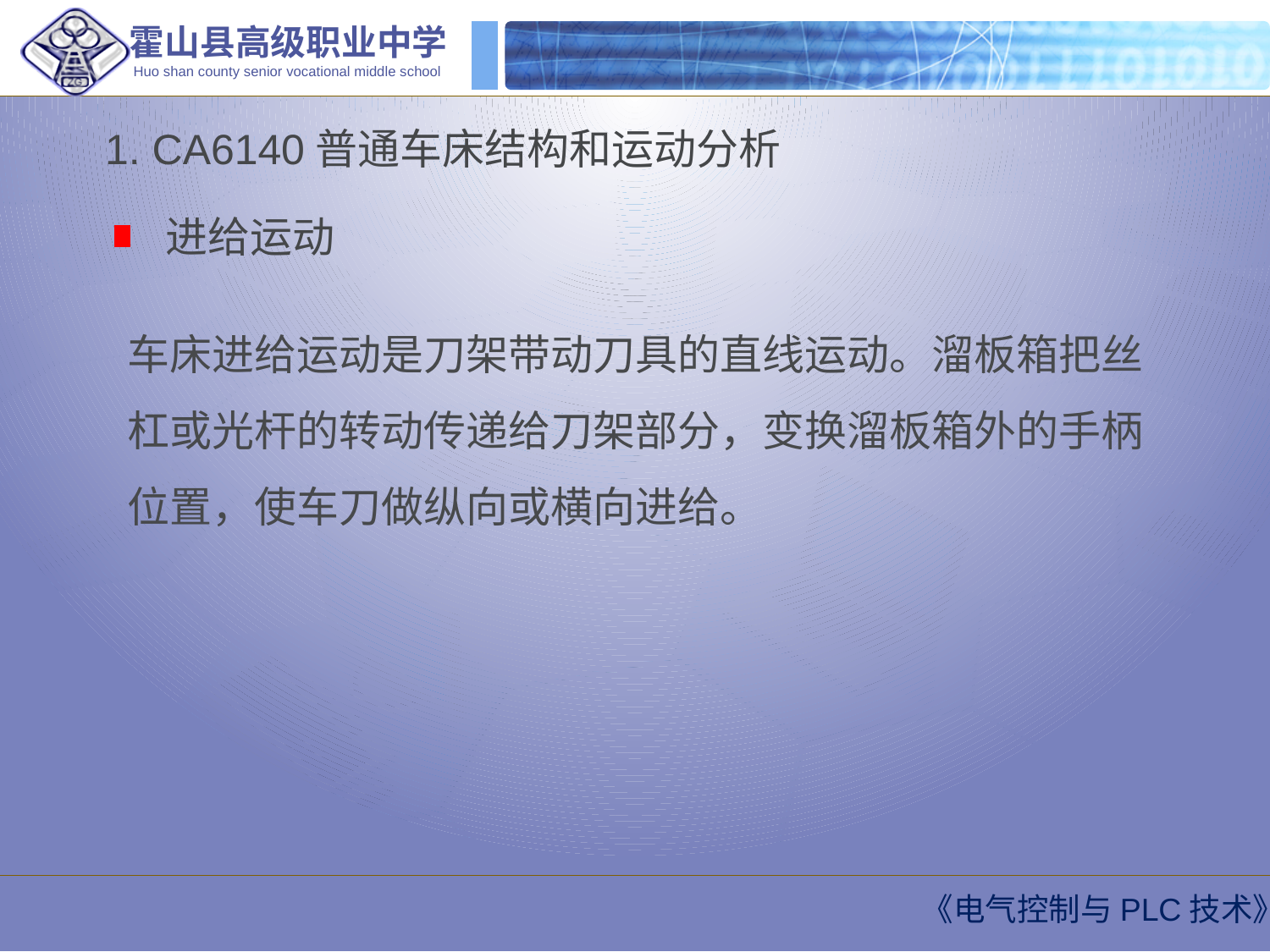

1. CA6140普通车床结构和运动分析
进给运动

车床进给运动是刀架带动刀具的直线运动。溜板箱把丝杠或光杆的转动传递给刀架部分，变换溜板箱外的手柄位置，使车刀做纵向或横向进给。